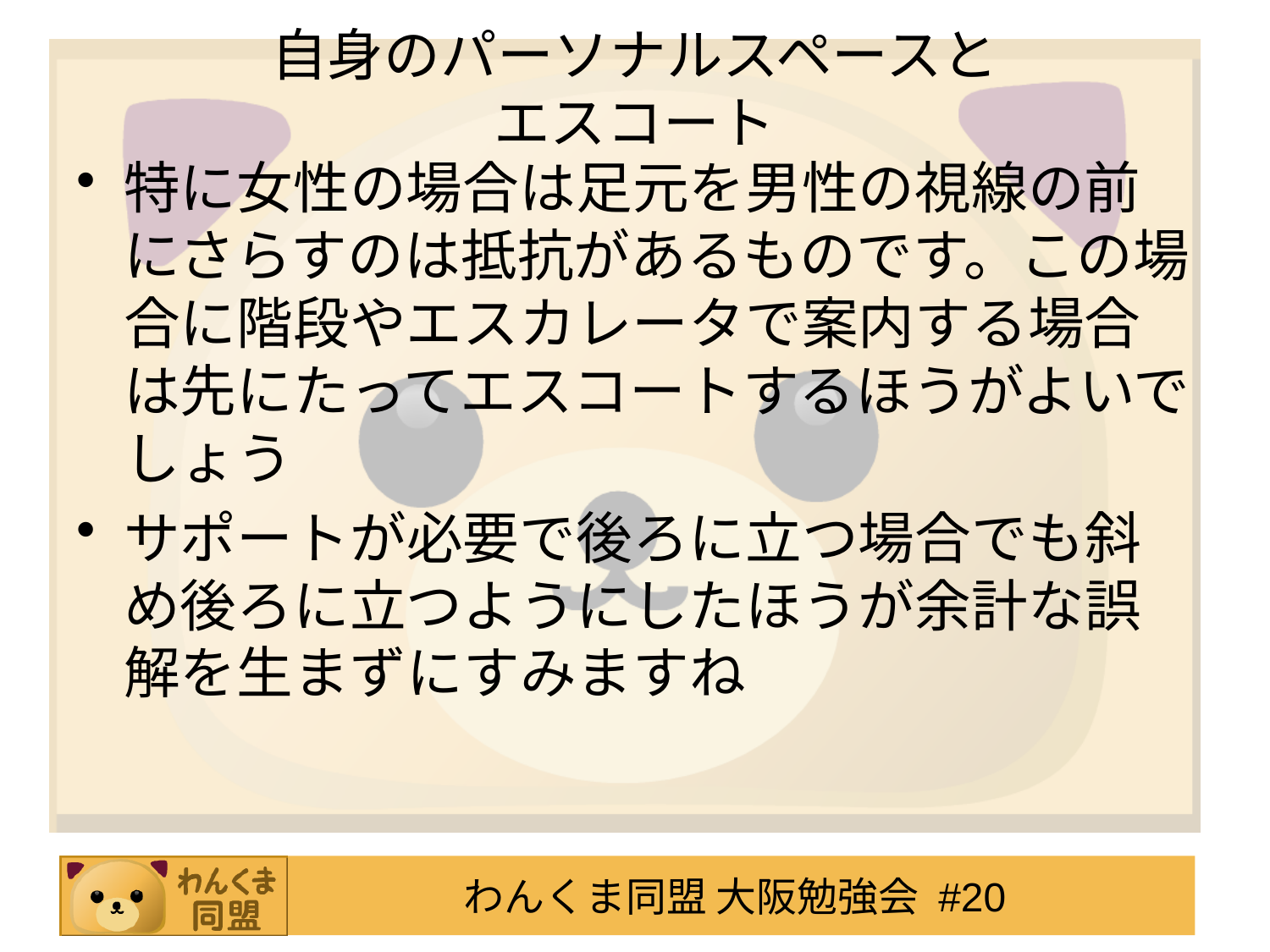

# 自身のパーソナルスペースと エスコート
特に女性の場合は足元を男性の視線の前にさらすのは抵抗があるものです。この場合に階段やエスカレータで案内する場合は先にたってエスコートするほうがよいでしょう
サポートが必要で後ろに立つ場合でも斜め後ろに立つようにしたほうが余計な誤解を生まずにすみますね